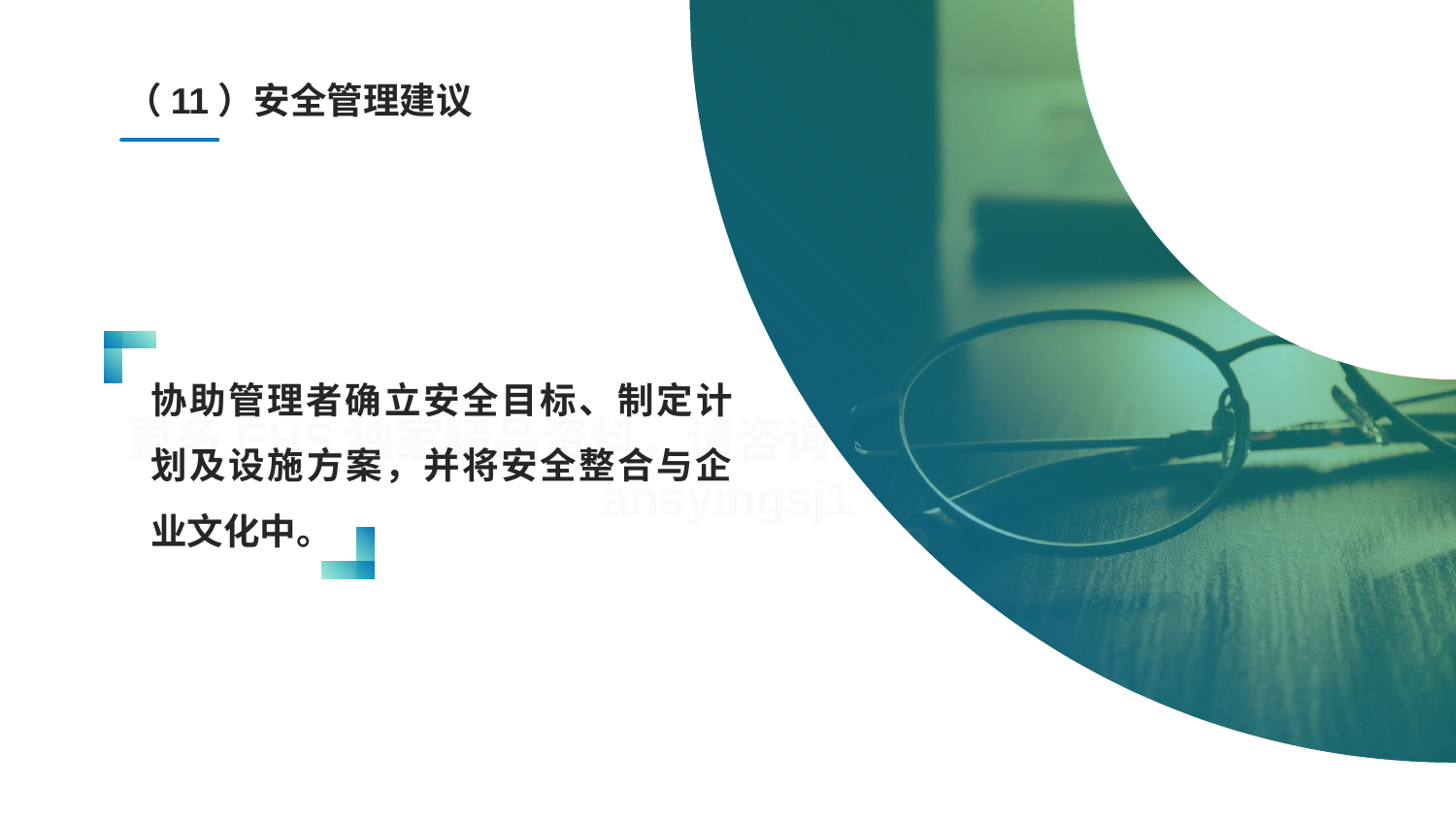

（11）安全管理建议

协助管理者确立安全目标、制定计划及设施方案，并将安全整合与企业文化中。